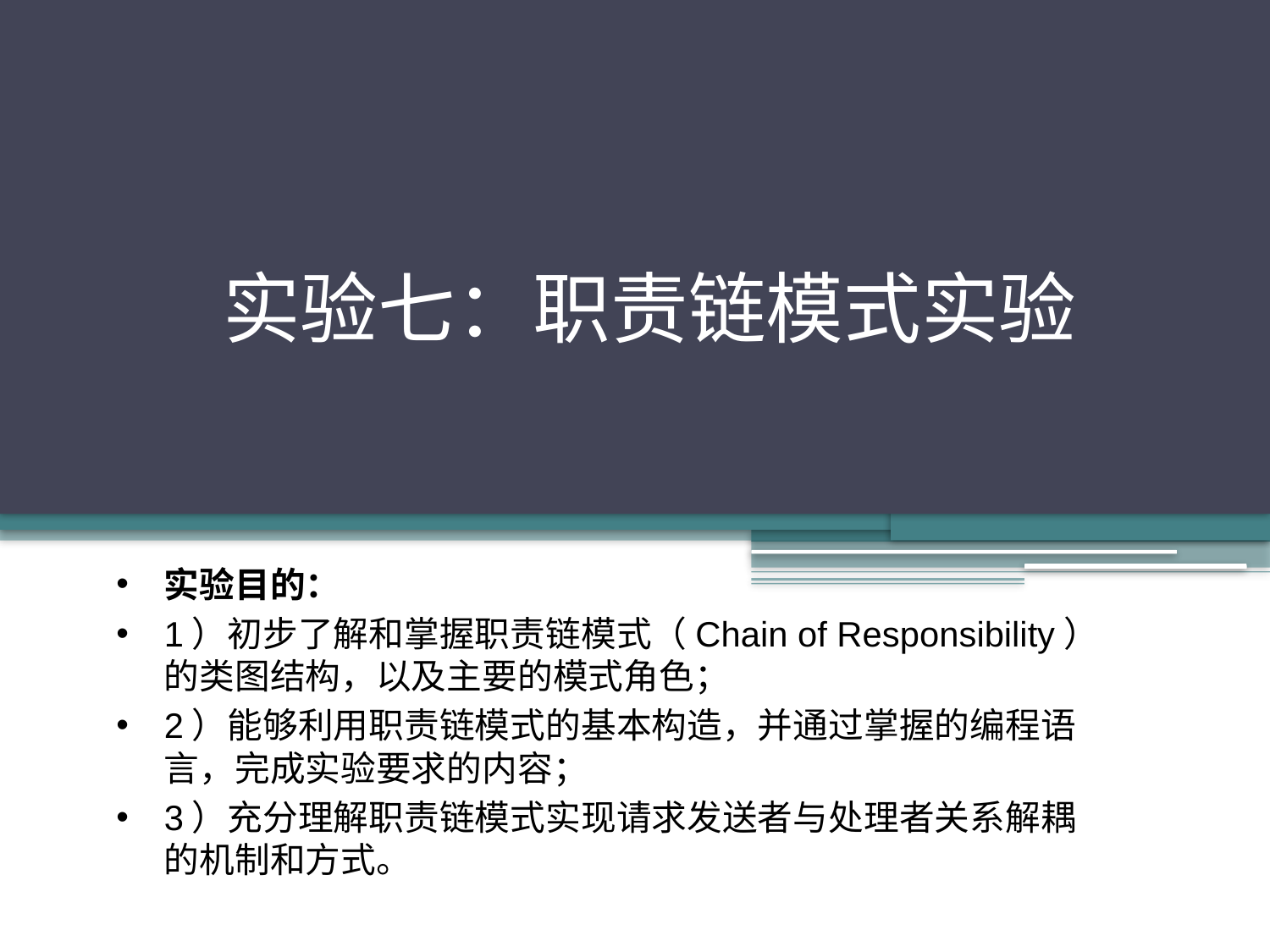

# 实验七：职责链模式实验
实验目的：
1）初步了解和掌握职责链模式（Chain of Responsibility）的类图结构，以及主要的模式角色；
2）能够利用职责链模式的基本构造，并通过掌握的编程语言，完成实验要求的内容；
3）充分理解职责链模式实现请求发送者与处理者关系解耦的机制和方式。